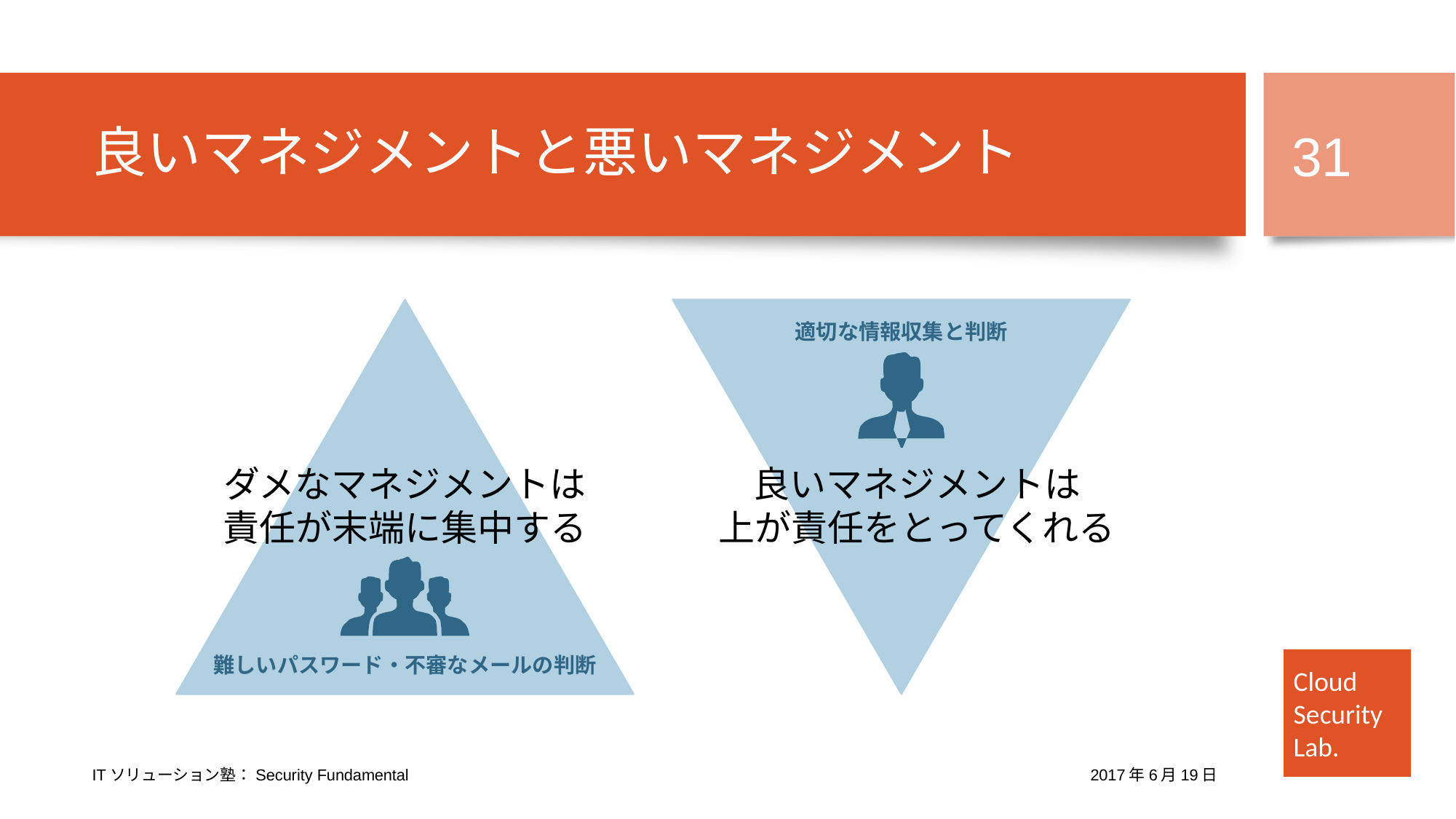

# 良いマネジメントと悪いマネジメント
31

適切な情報収集と判断

ダメなマネジメントは
責任が末端に集中する
良いマネジメントは
上が責任をとってくれる

難しいパスワード・不審なメールの判断
2017年6月19日
ITソリューション塾：Security Fundamental